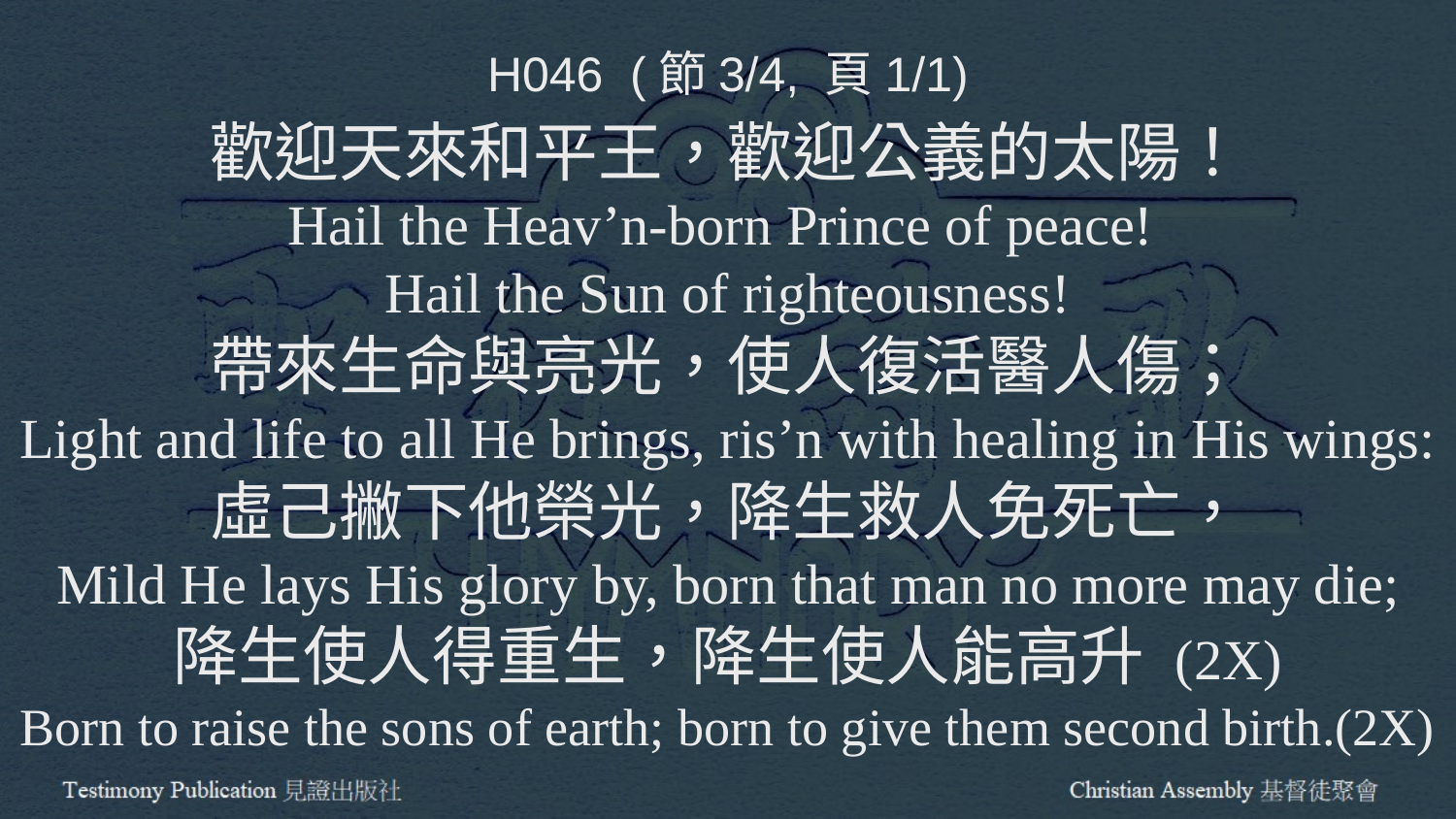

H046  (節3/4, 頁1/1)
歡迎天來和平王，歡迎公義的太陽！
Hail the Heav’n-born Prince of peace!
Hail the Sun of righteousness!
帶來生命與亮光，使人復活醫人傷；
Light and life to all He brings, ris’n with healing in His wings:
虛己撇下他榮光，降生救人免死亡，
Mild He lays His glory by, born that man no more may die;
降生使人得重生，降生使人能高升 (2X)
Born to raise the sons of earth; born to give them second birth.(2X)